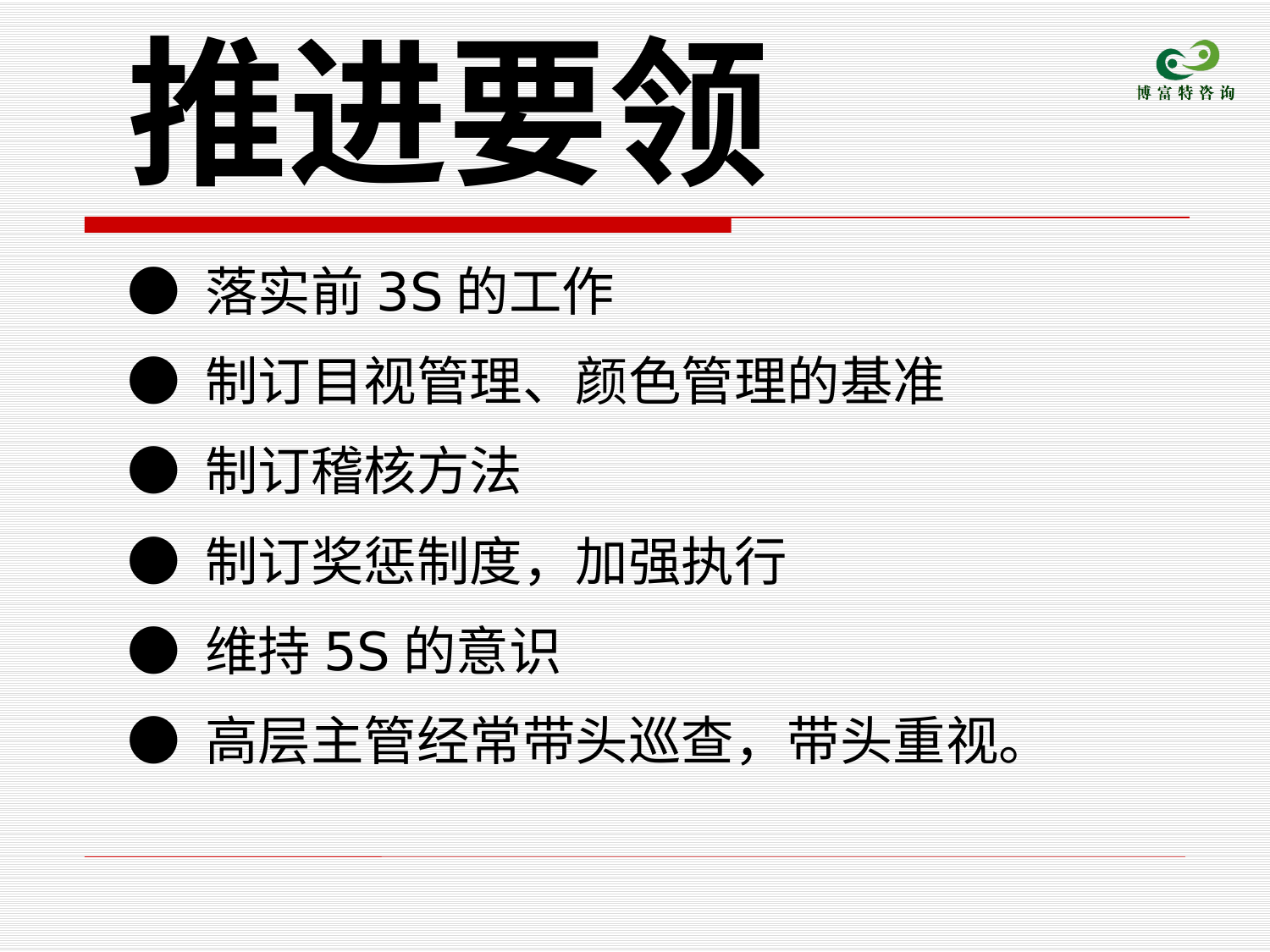

# 推进要领
● 落实前3S的工作
● 制订目视管理、颜色管理的基准
● 制订稽核方法
● 制订奖惩制度，加强执行
● 维持5S的意识
● 高层主管经常带头巡查，带头重视。
217